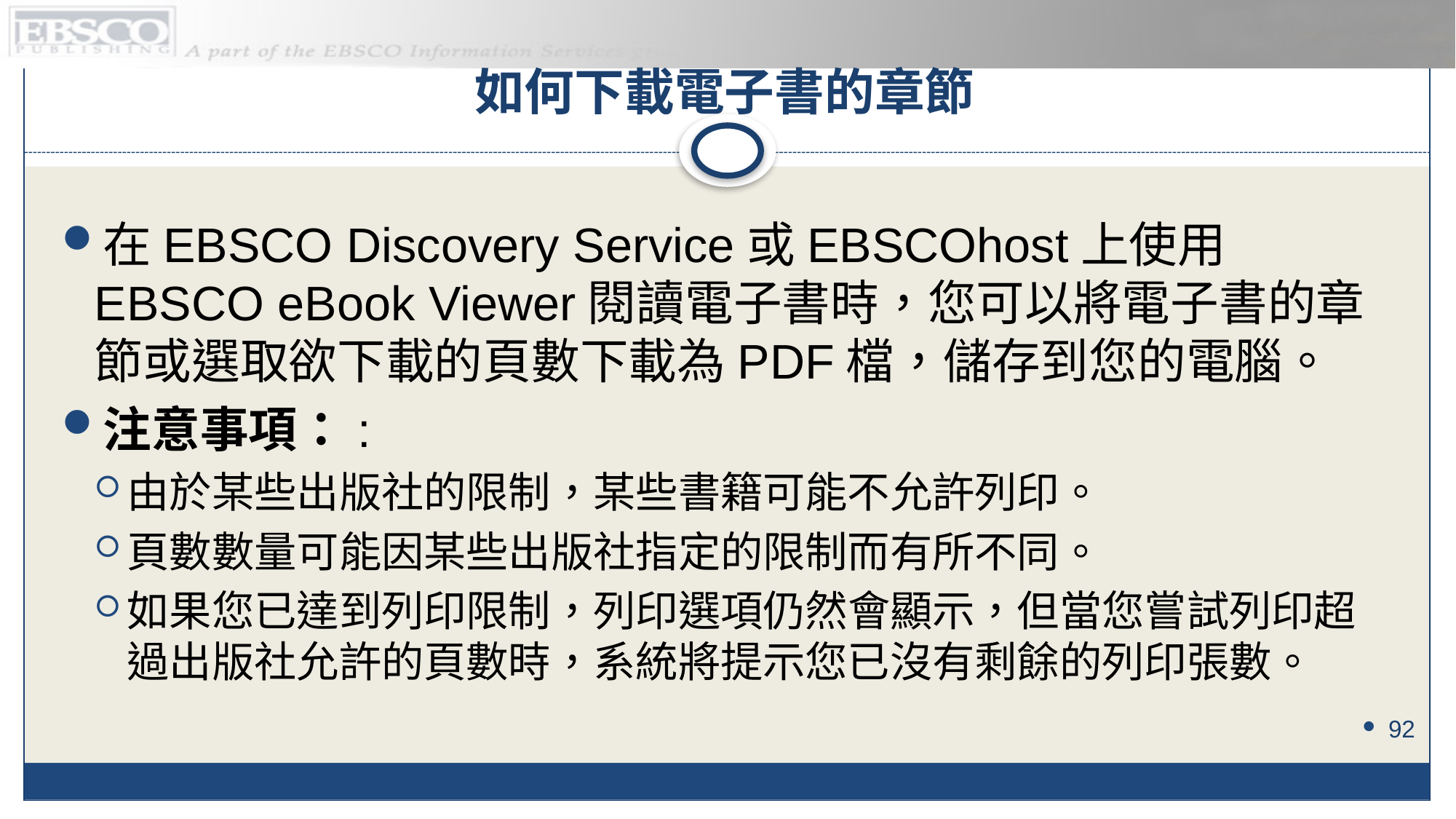

如何下載電子書的章節
在EBSCO Discovery Service或EBSCOhost上使用EBSCO eBook Viewer閱讀電子書時，您可以將電子書的章節或選取欲下載的頁數下載為PDF檔，儲存到您的電腦。
注意事項：:
由於某些出版社的限制，某些書籍可能不允許列印。
頁數數量可能因某些出版社指定的限制而有所不同。
如果您已達到列印限制，列印選項仍然會顯示，但當您嘗試列印超過出版社允許的頁數時，系統將提示您已沒有剩餘的列印張數。

92